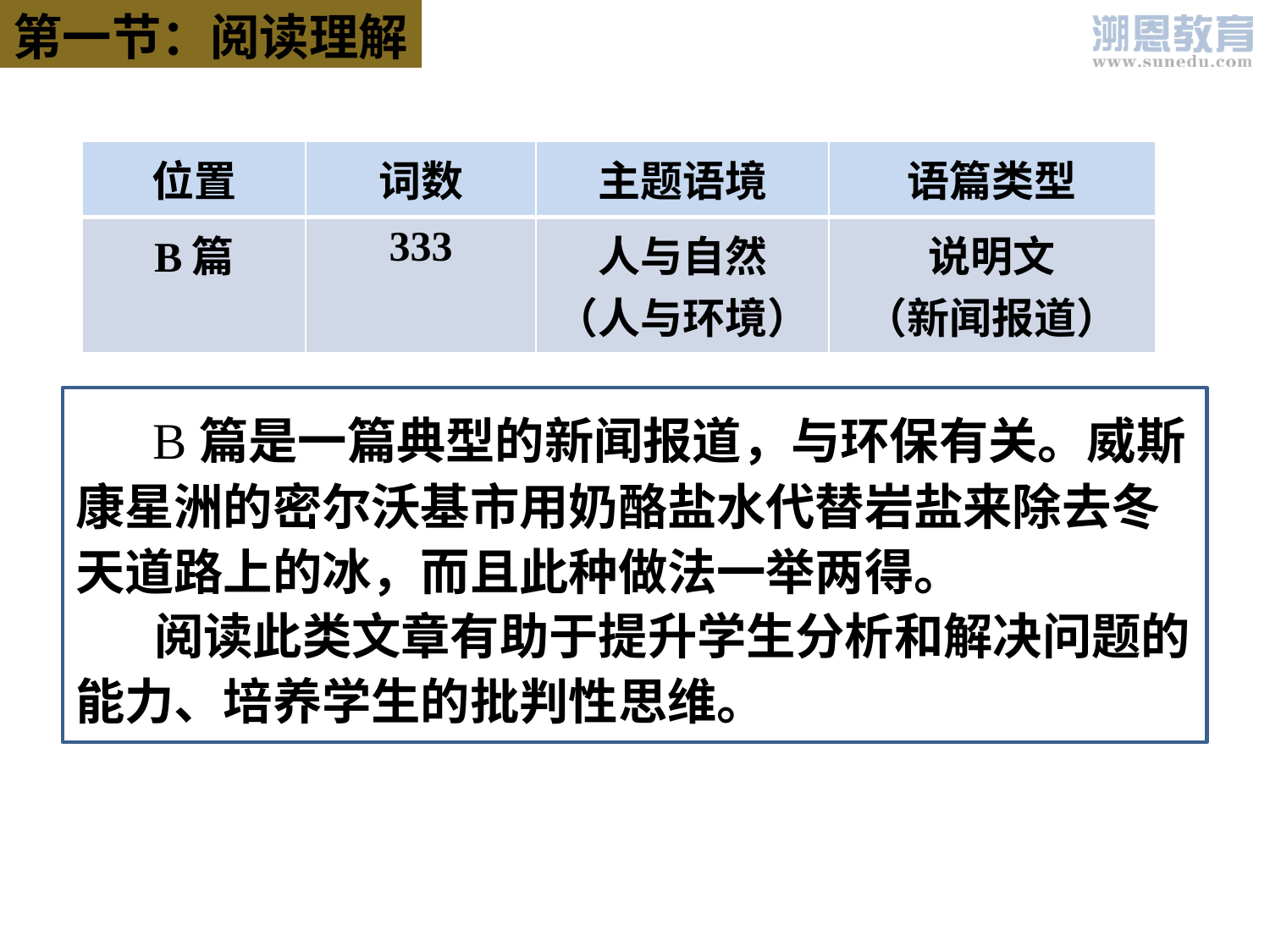

第一节：阅读理解
| 位置 | 词数 | 主题语境 | 语篇类型 |
| --- | --- | --- | --- |
| B篇 | 333 | 人与自然 （人与环境） | 说明文 （新闻报道） |

      B篇是一篇典型的新闻报道，与环保有关。威斯康星洲的密尔沃基市用奶酪盐水代替岩盐来除去冬天道路上的冰，而且此种做法一举两得。
      阅读此类文章有助于提升学生分析和解决问题的能力、培养学生的批判性思维。